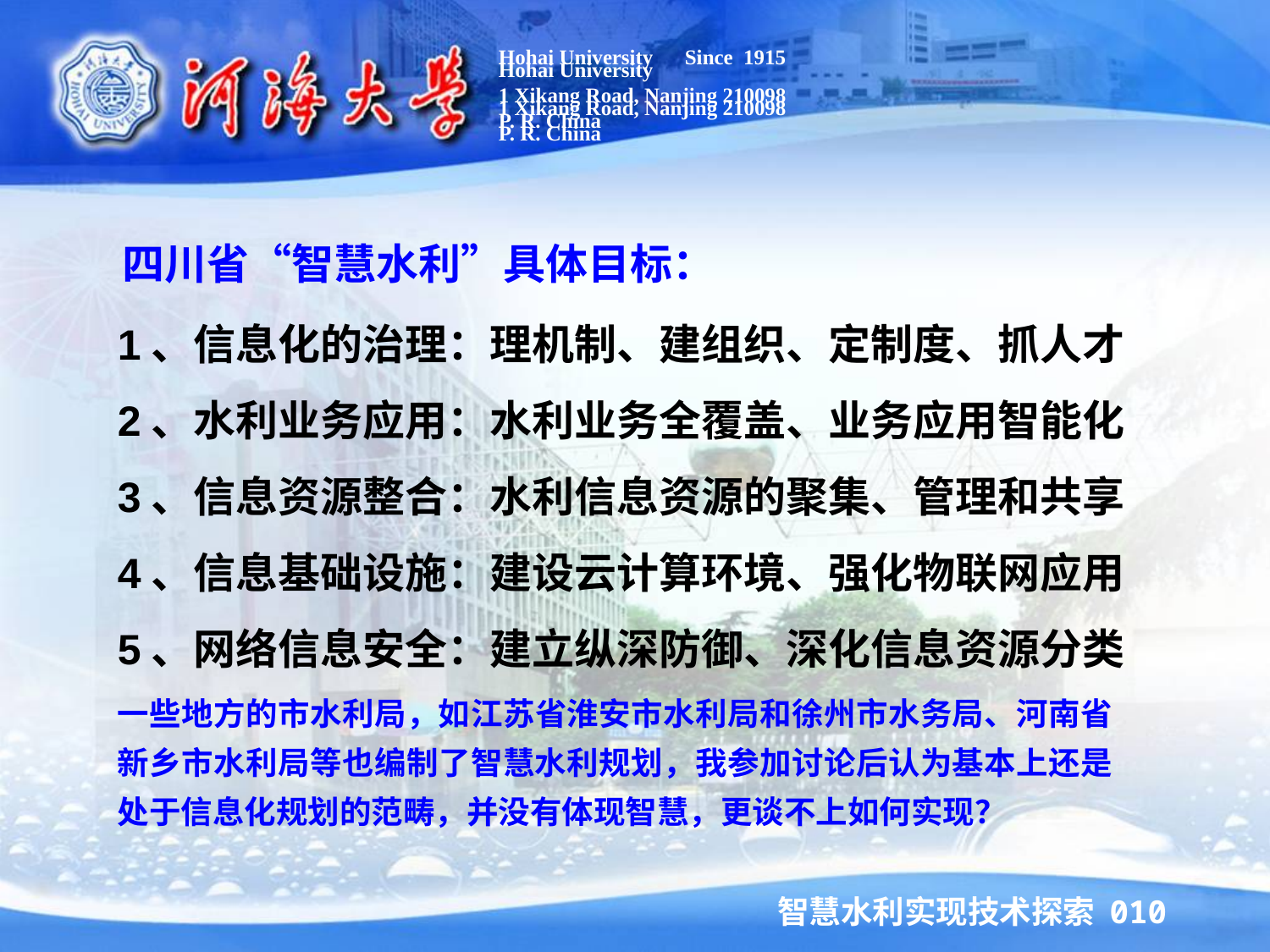

Hohai University      Since  1915
1 Xikang Road, Nanjing 210098
P. R. China
Hohai University
1 Xikang Road, Nanjing 210098
P. R. China
四川省“智慧水利”具体目标：
1、信息化的治理：理机制、建组织、定制度、抓人才
2、水利业务应用：水利业务全覆盖、业务应用智能化
3、信息资源整合：水利信息资源的聚集、管理和共享
4、信息基础设施：建设云计算环境、强化物联网应用
5、网络信息安全：建立纵深防御、深化信息资源分类
一些地方的市水利局，如江苏省淮安市水利局和徐州市水务局、河南省新乡市水利局等也编制了智慧水利规划，我参加讨论后认为基本上还是处于信息化规划的范畴，并没有体现智慧，更谈不上如何实现？
智慧水利实现技术探索 010